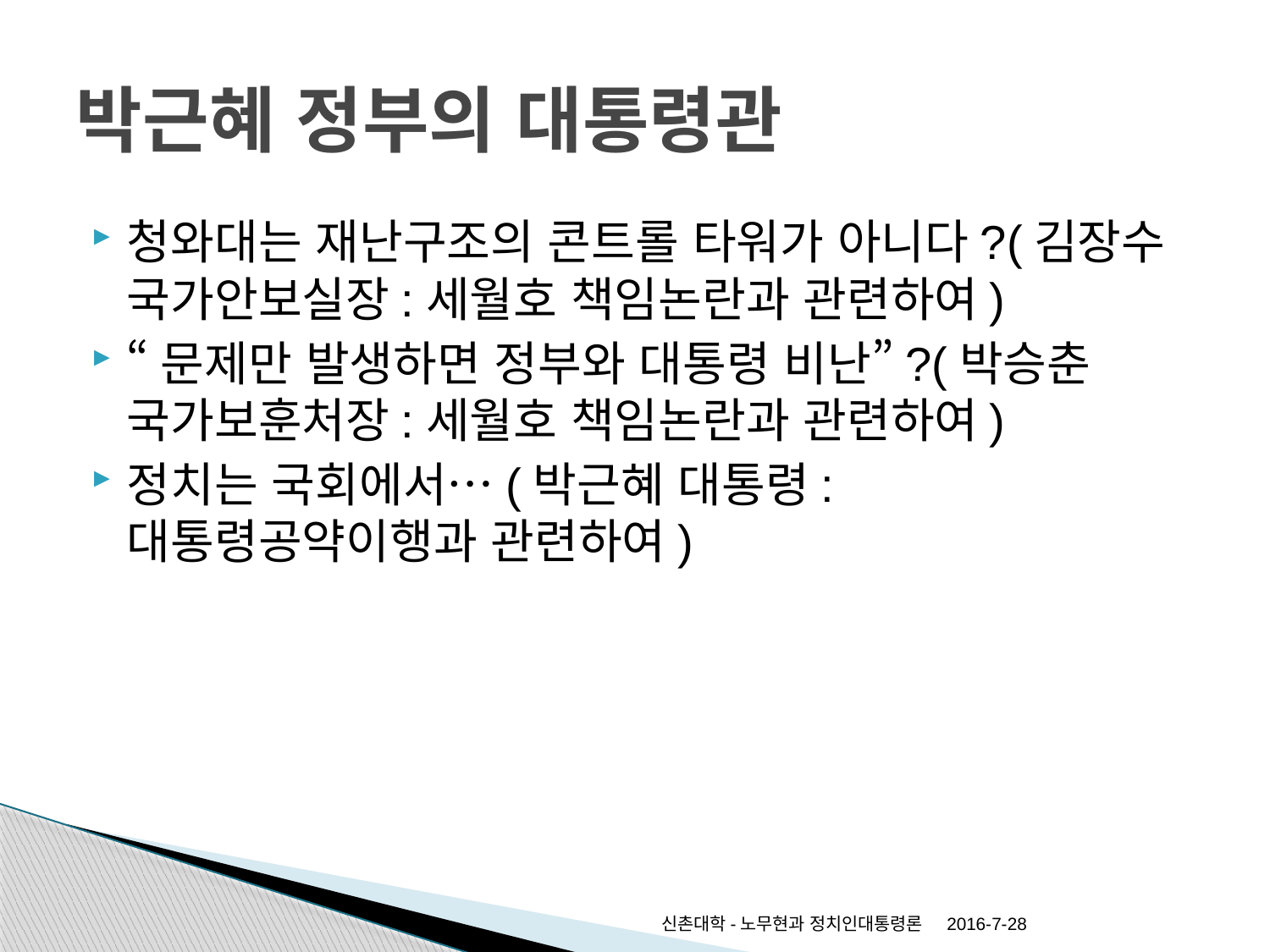

# 박근혜 정부의 대통령관
청와대는 재난구조의 콘트롤 타워가 아니다?(김장수 국가안보실장:세월호 책임논란과 관련하여)
“문제만 발생하면 정부와 대통령 비난”?(박승춘 국가보훈처장:세월호 책임논란과 관련하여)
정치는 국회에서…(박근혜 대통령: 대통령공약이행과 관련하여)
신촌대학-노무현과 정치인대통령론
2016-7-28